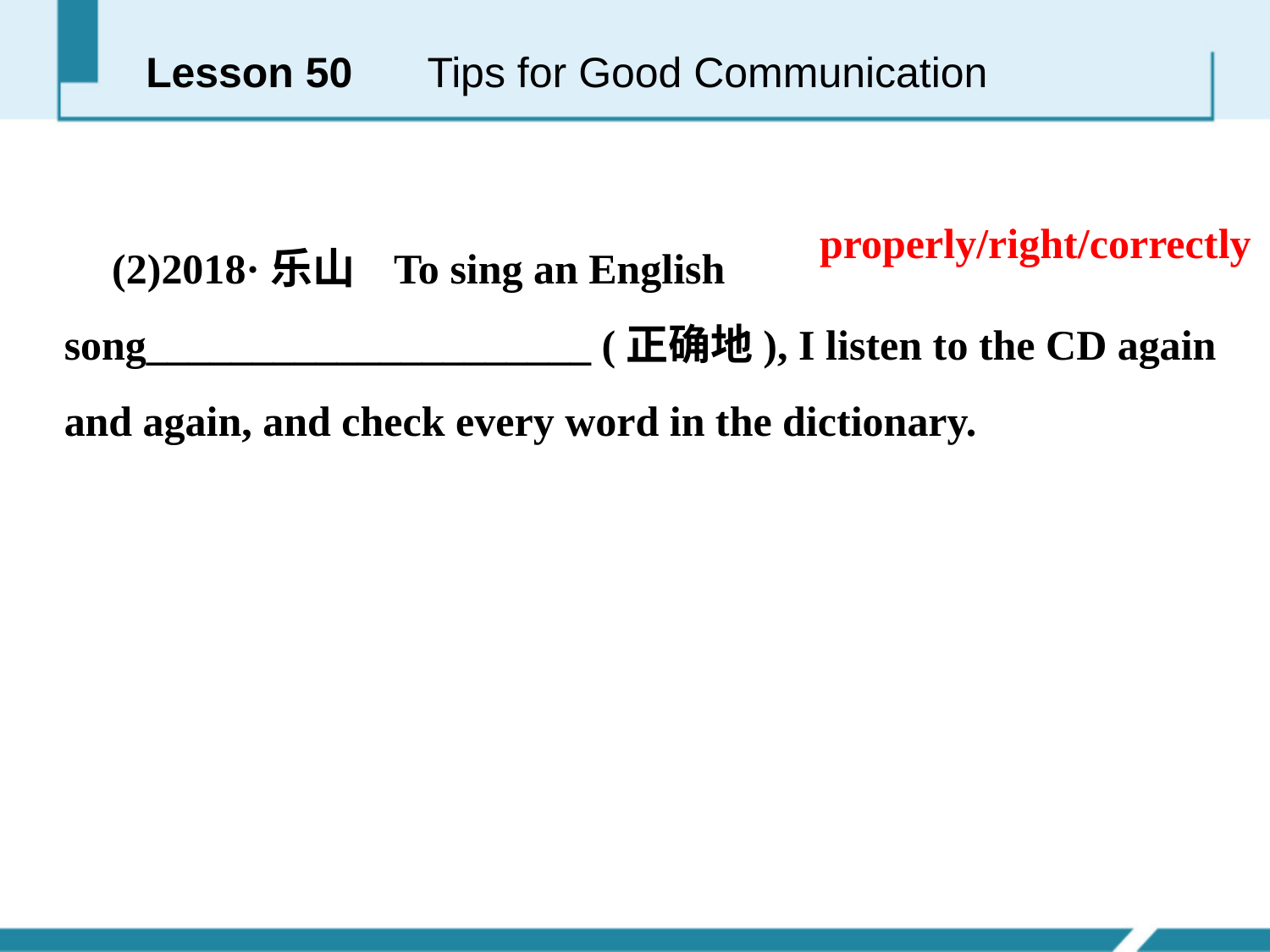

Lesson 50 　Tips for Good Communication
 (2)2018·乐山   To sing an English song_____________________ (正确地), I listen to the CD again and again, and check every word in the dictionary.
properly/right/correctly